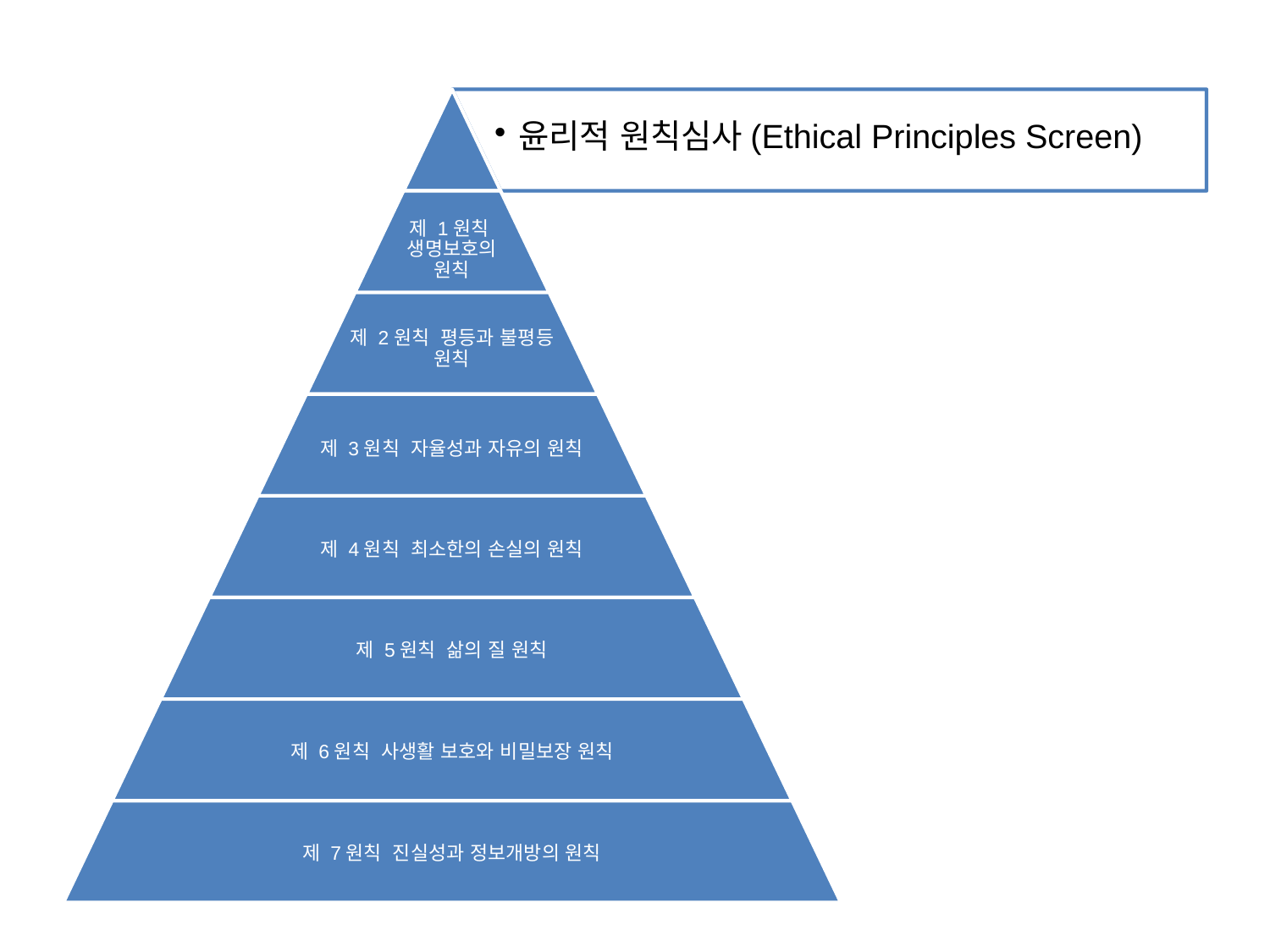

윤리적 원칙심사(Ethical Principles Screen)

제 1원칙  생명보호의 원칙
제 2원칙  평등과 불평등 원칙
제 3원칙  자율성과 자유의 원칙
제 4원칙  최소한의 손실의 원칙
제 5원칙  삶의 질 원칙
제 6원칙  사생활 보호와 비밀보장 원칙
제 7원칙  진실성과 정보개방의 원칙